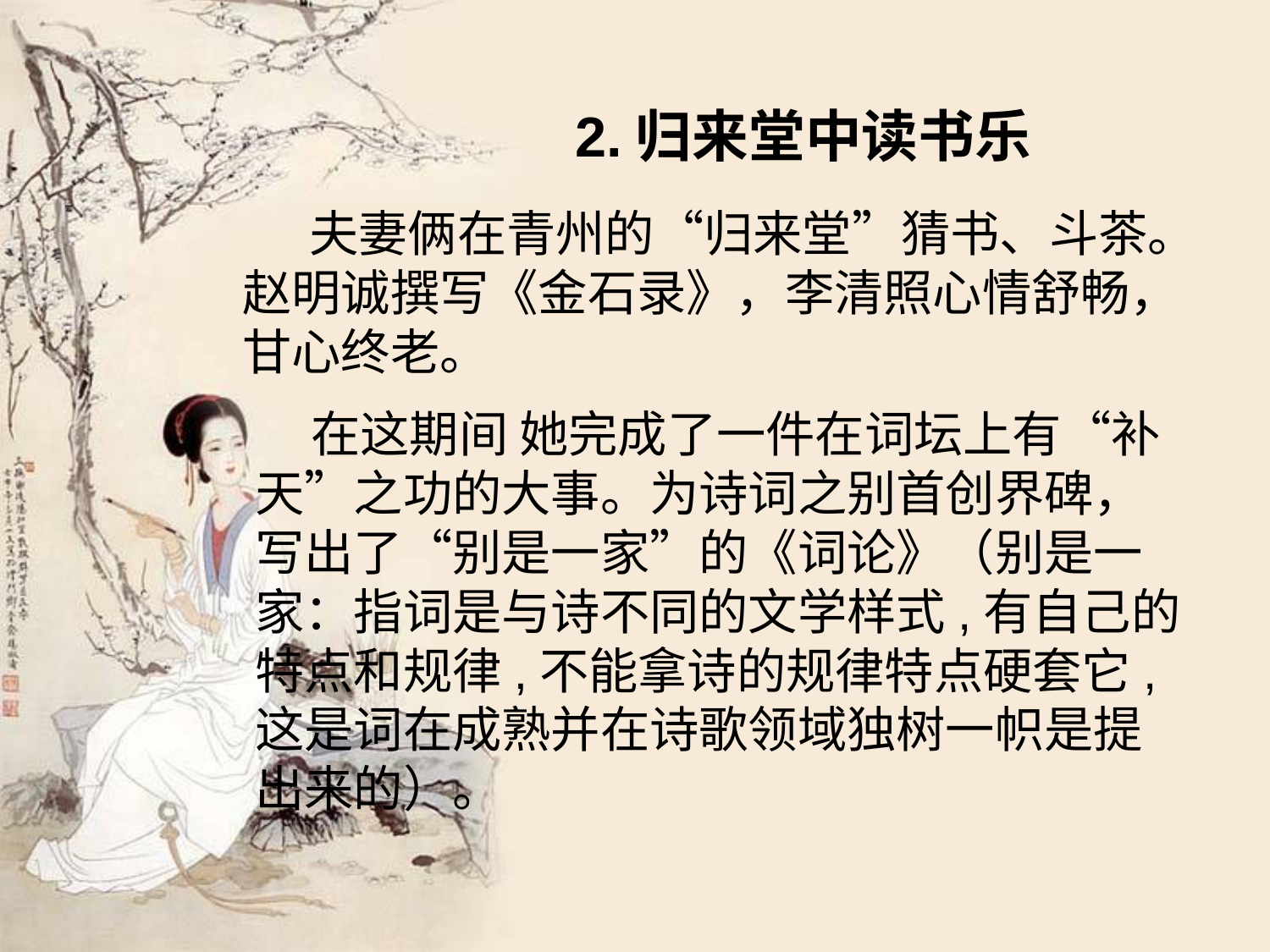

2.归来堂中读书乐
     夫妻俩在青州的“归来堂”猜书、斗茶。赵明诚撰写《金石录》，李清照心情舒畅，甘心终老。

    在这期间 她完成了一件在词坛上有“补天”之功的大事。为诗词之别首创界碑，写出了“别是一家”的《词论》（别是一家：指词是与诗不同的文学样式,有自己的特点和规律,不能拿诗的规律特点硬套它,这是词在成熟并在诗歌领域独树一帜是提出来的）。